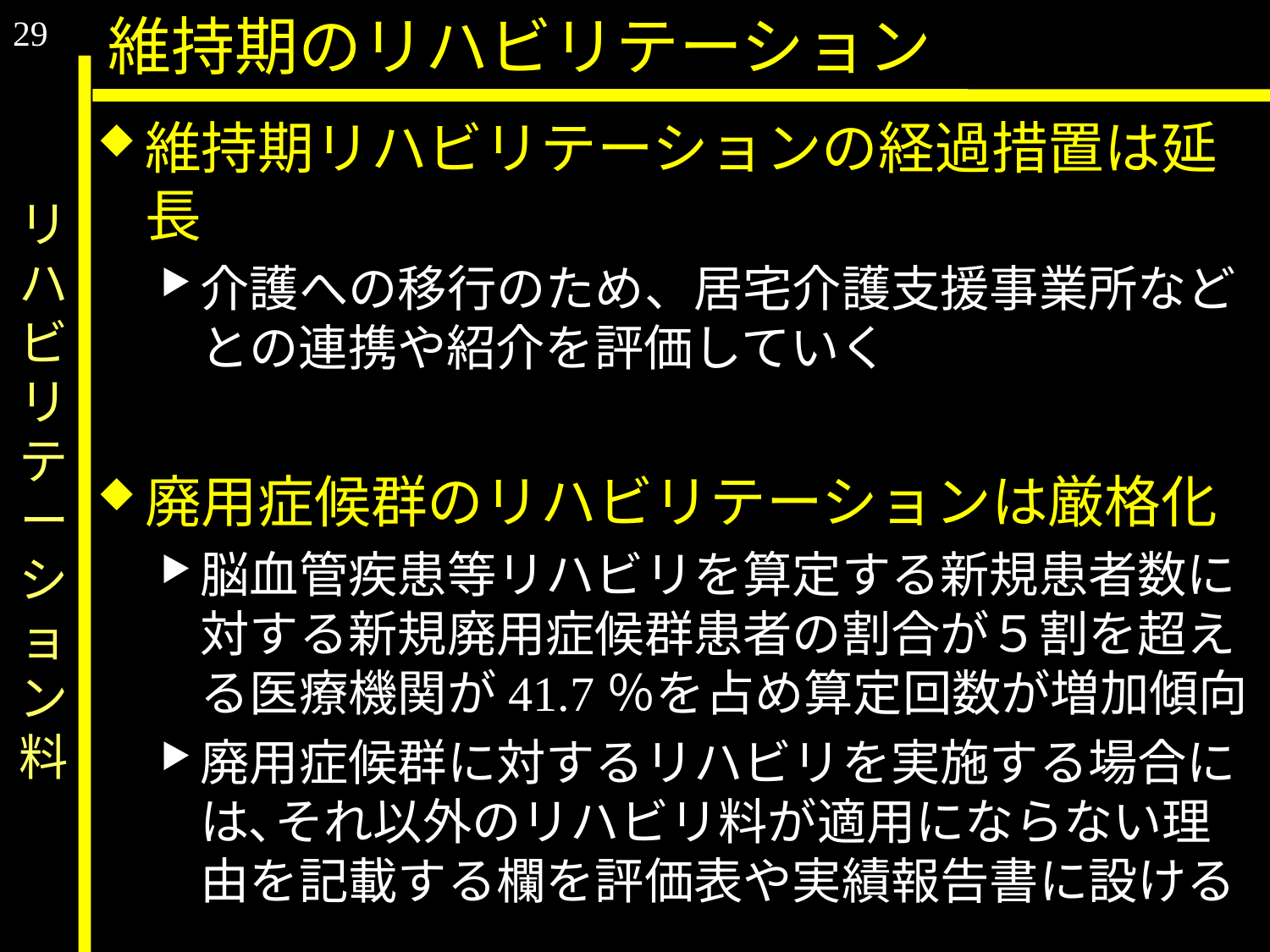

29
維持期のリハビリテーション

維持期リハビリテーションの経過措置は延長
介護への移行のため、居宅介護支援事業所などとの連携や紹介を評価していく

廃用症候群のリハビリテーションは厳格化
脳血管疾患等リハビリを算定する新規患者数に対する新規廃用症候群患者の割合が５割を超える医療機関が41.7％を占め算定回数が増加傾向
廃用症候群に対するリハビリを実施する場合には､それ以外のリハビリ料が適用にならない理由を記載する欄を評価表や実績報告書に設ける
リハビリテーション料